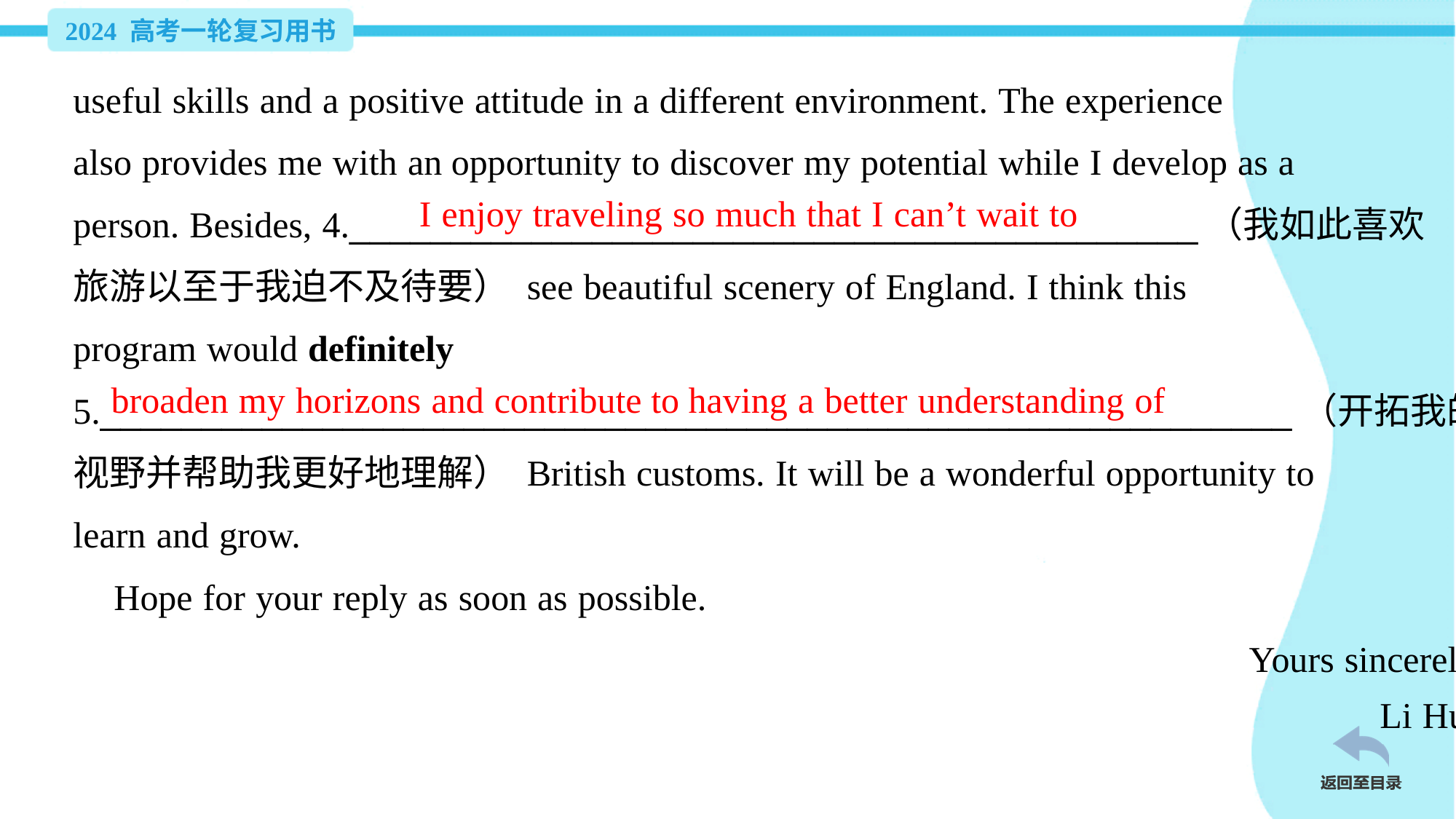

useful skills and a positive attitude in a different environment. The experience
also provides me with an opportunity to discover my potential while I develop as a
person. Besides, 4.__________________________________________（我如此喜欢
旅游以至于我迫不及待要） see beautiful scenery of England. I think this
program would definitely
5.___________________________________________________________（开拓我的
视野并帮助我更好地理解） British customs. It will be a wonderful opportunity to
learn and grow.
    Hope for your reply as soon as possible.
Yours sincerely,
Li Hua
I enjoy traveling so much that I can’t wait to
broaden my horizons and contribute to having a better understanding of